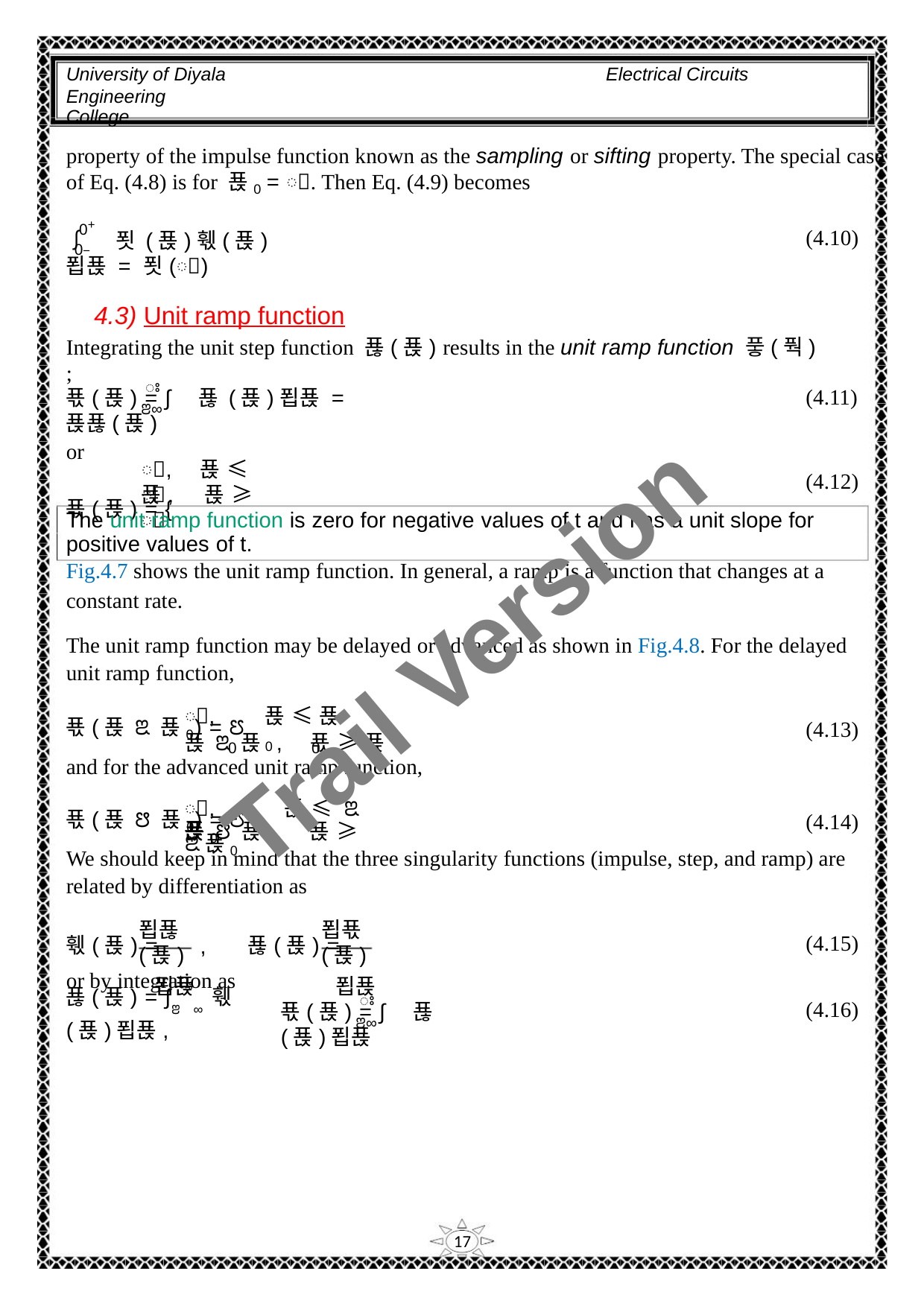

University of Diyala
Engineering College
Electrical Circuits
property of the impulse function known as the sampling or sifting property. The special case
of Eq. (4.8) is for 푡0 = ꢀ. Then Eq. (4.9) becomes
+
0
(4.10)
∫ 푓 (푡)훿(푡)푑푡 = 푓(ꢀ)
0−
4.3) Unit ramp function
Integrating the unit step function 푢(푡) results in the unit ramp function 풓(풕) ;
ꢁ
푟(푡) = ∫ 푢 (푡)푑푡 = 푡푢(푡)
or
(4.11)
(4.12)
ꢂ∞
ꢀ, 푡 ≤ ꢀ
푟(푡) = {
푡, 푡 ≥ ꢀ
The unit ramp function is zero for negative values of t and has a unit slope for
positive values of t.
Fig.4.7 shows the unit ramp function. In general, a ramp is a function that changes at a
Trail Version
Trail Version
Trail Version
Trail Version
Trail Version
Trail Version
Trail Version
Trail Version
Trail Version
Trail Version
Trail Version
Trail Version
Trail Version
constant rate.
The unit ramp function may be delayed or advanced as shown in Fig.4.8. For the delayed
unit ramp function,
ꢀ,
푟(푡 ꢃ 푡0) = ꢄ
푡 ꢃ 푡 , 푟 ≥ 푡
and for the advanced unit ramp function,
푡 ≤ 푡0
(4.13)
0
0
ꢀ, 푡 ≤ ꢃ푡0
푟(푡 ꢅ 푡0) = ꢄ
푡 ꢅ 푡0, 푡 ≥ ꢃ푡0
(4.14)
We should keep in mind that the three singularity functions (impulse, step, and ramp) are
related by differentiation as
푑푢(푡)
푑푡
푑푟(푡)
푑푡
(4.15)
(4.16)
훿(푡) =
푢(푡) =
,
or by integration as
푢(푡) = ∫ꢂꢁ∞ 훿 (푡)푑푡,
ꢁ
푟(푡) = ∫ 푢 (푡)푑푡
ꢂ∞
17